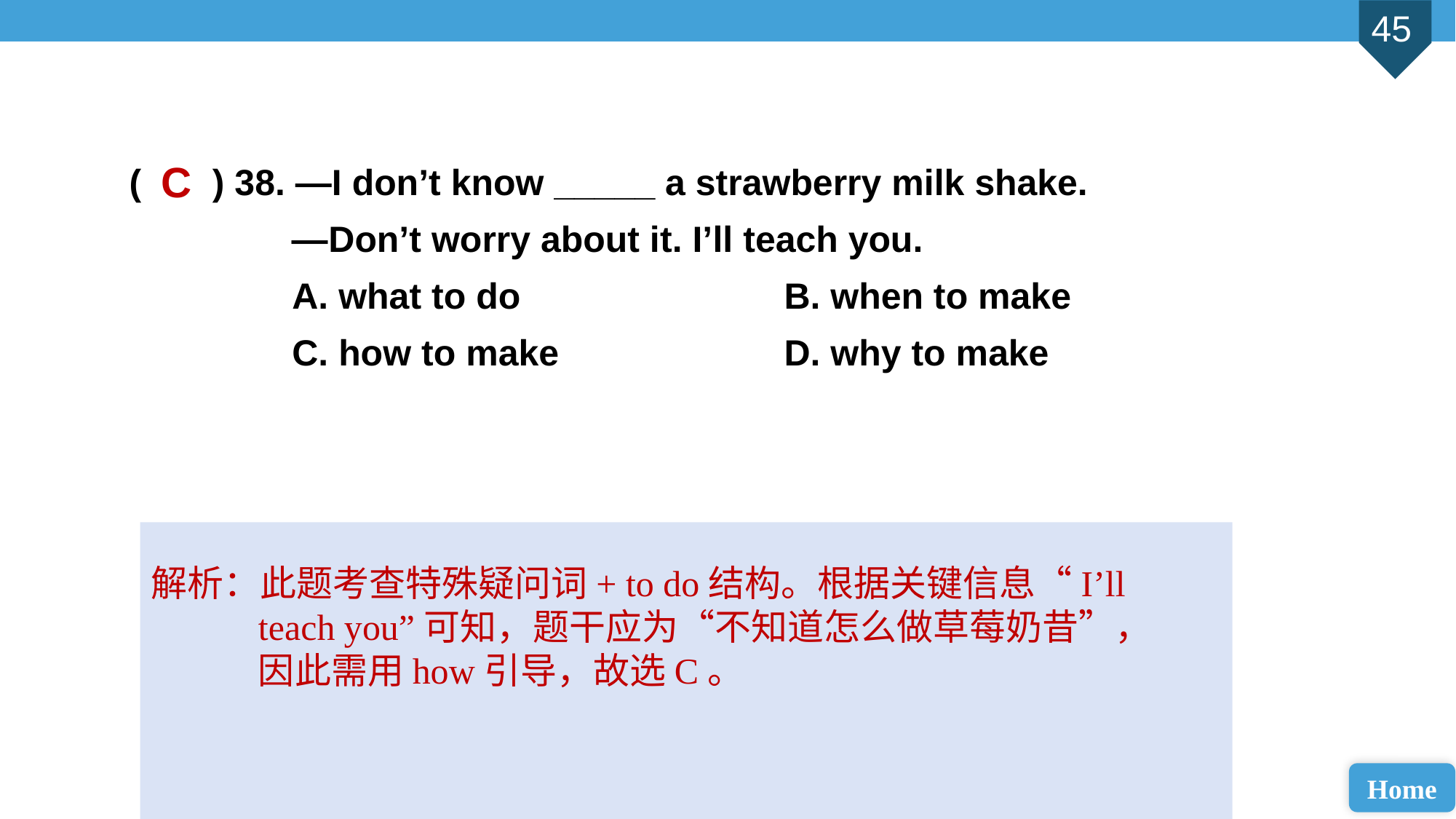

(       ) 38. —I don’t know _____ a strawberry milk shake.
                —Don’t worry about it. I’ll teach you.
                A. what to do 			B. when to make
                C. how to make 		D. why to make
C

解析：此题考查特殊疑问词+ to do结构。根据关键信息“I’ll teach you”可知，题干应为“不知道怎么做草莓奶昔”，因此需用how引导，故选C。